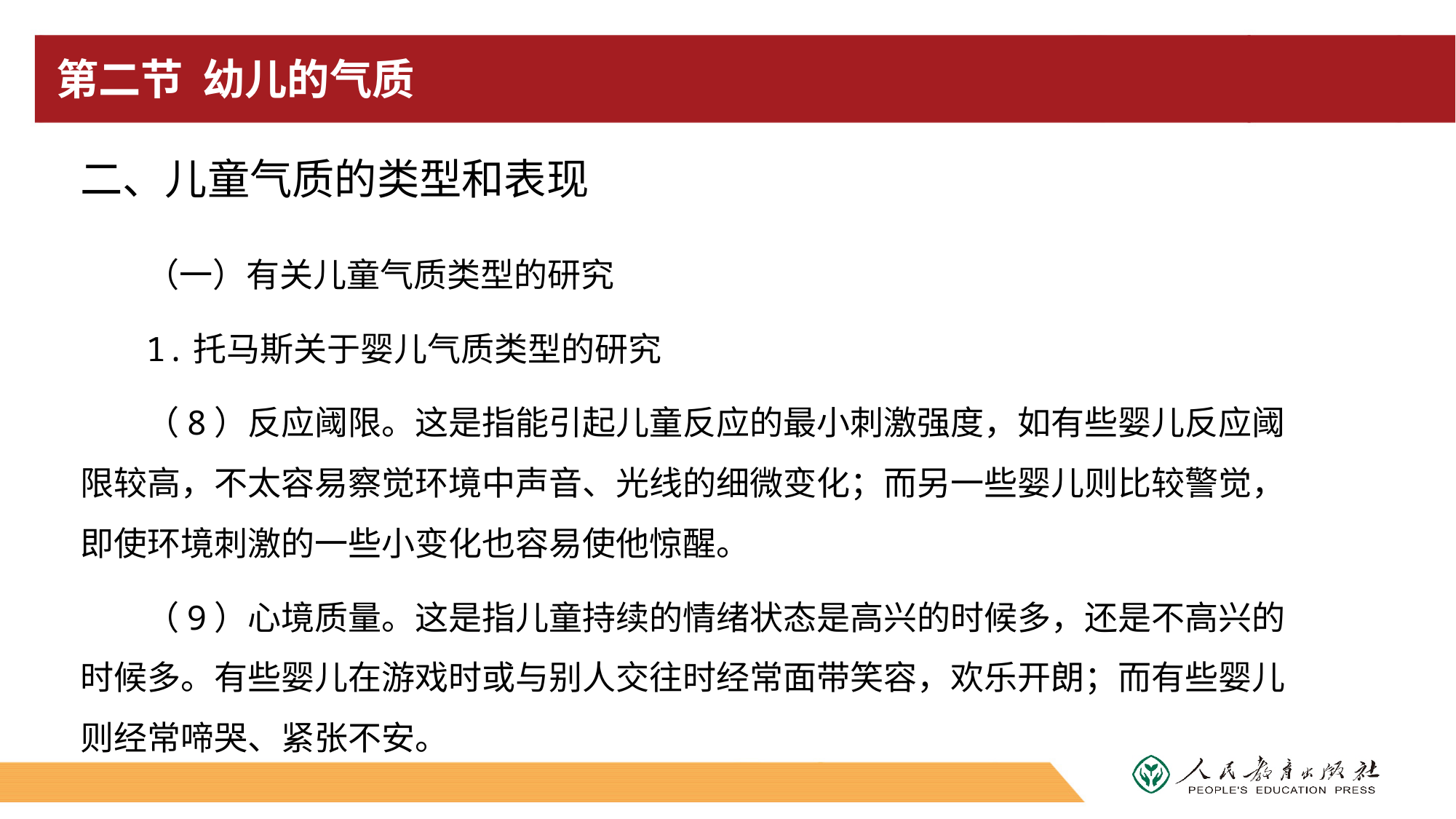

# 第二节  幼儿的气质
二、儿童气质的类型和表现
（一）有关儿童气质类型的研究
1.托马斯关于婴儿气质类型的研究
（8）反应阈限。这是指能引起儿童反应的最小刺激强度，如有些婴儿反应阈限较高，不太容易察觉环境中声音、光线的细微变化；而另一些婴儿则比较警觉，即使环境刺激的一些小变化也容易使他惊醒。
（9）心境质量。这是指儿童持续的情绪状态是高兴的时候多，还是不高兴的时候多。有些婴儿在游戏时或与别人交往时经常面带笑容，欢乐开朗；而有些婴儿则经常啼哭、紧张不安。